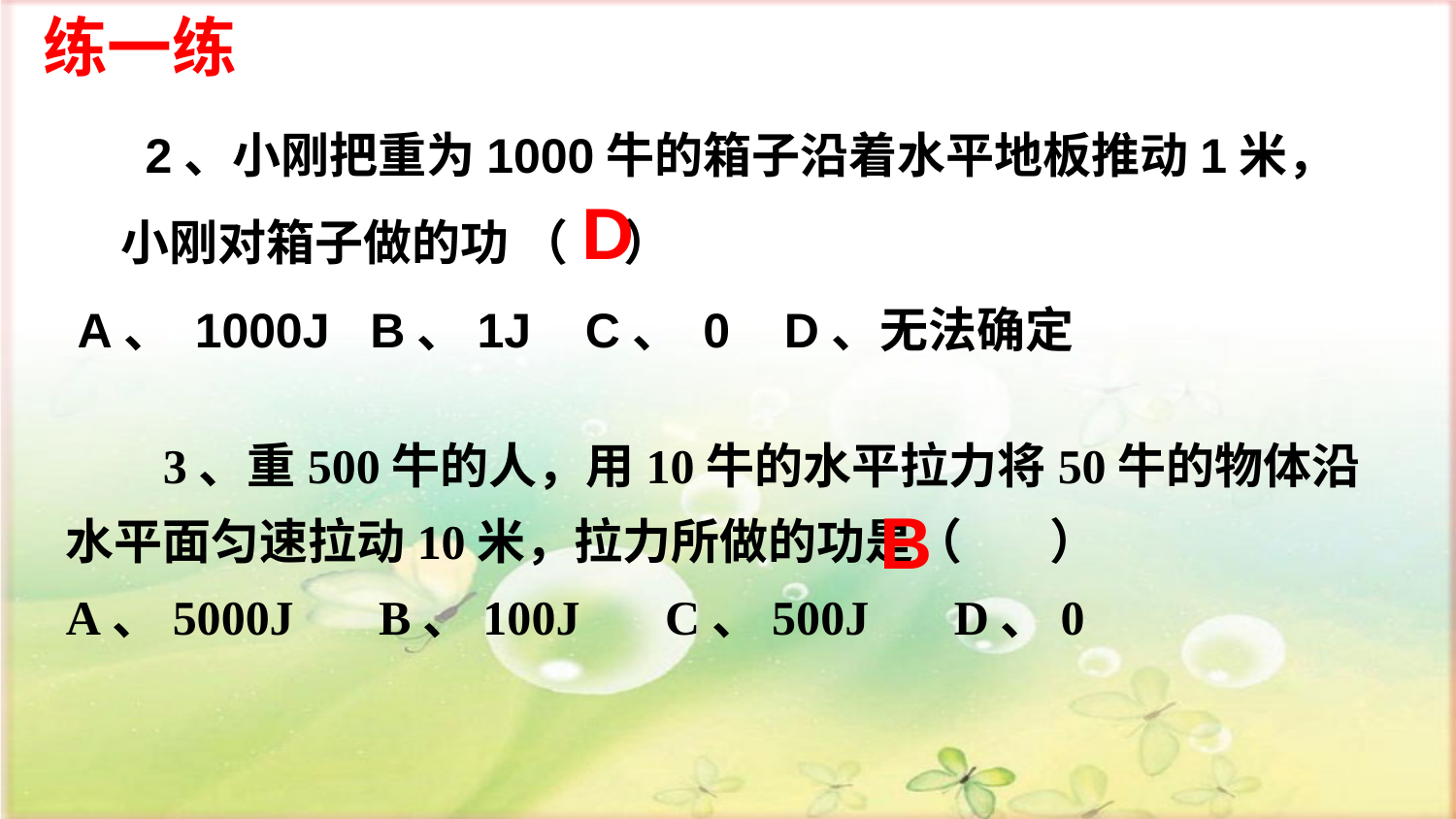

练一练
     2、小刚把重为1000牛的箱子沿着水平地板推动1米，      小刚对箱子做的功 （     ）                                                       A、 1000J   B、1J    C、 0    D、无法确定
D

        3、重500牛的人，用10牛的水平拉力将50牛的物体沿水平面匀速拉动10米，拉力所做的功是（        ）
A、5000J       B、100J       C、500J       D、0
B